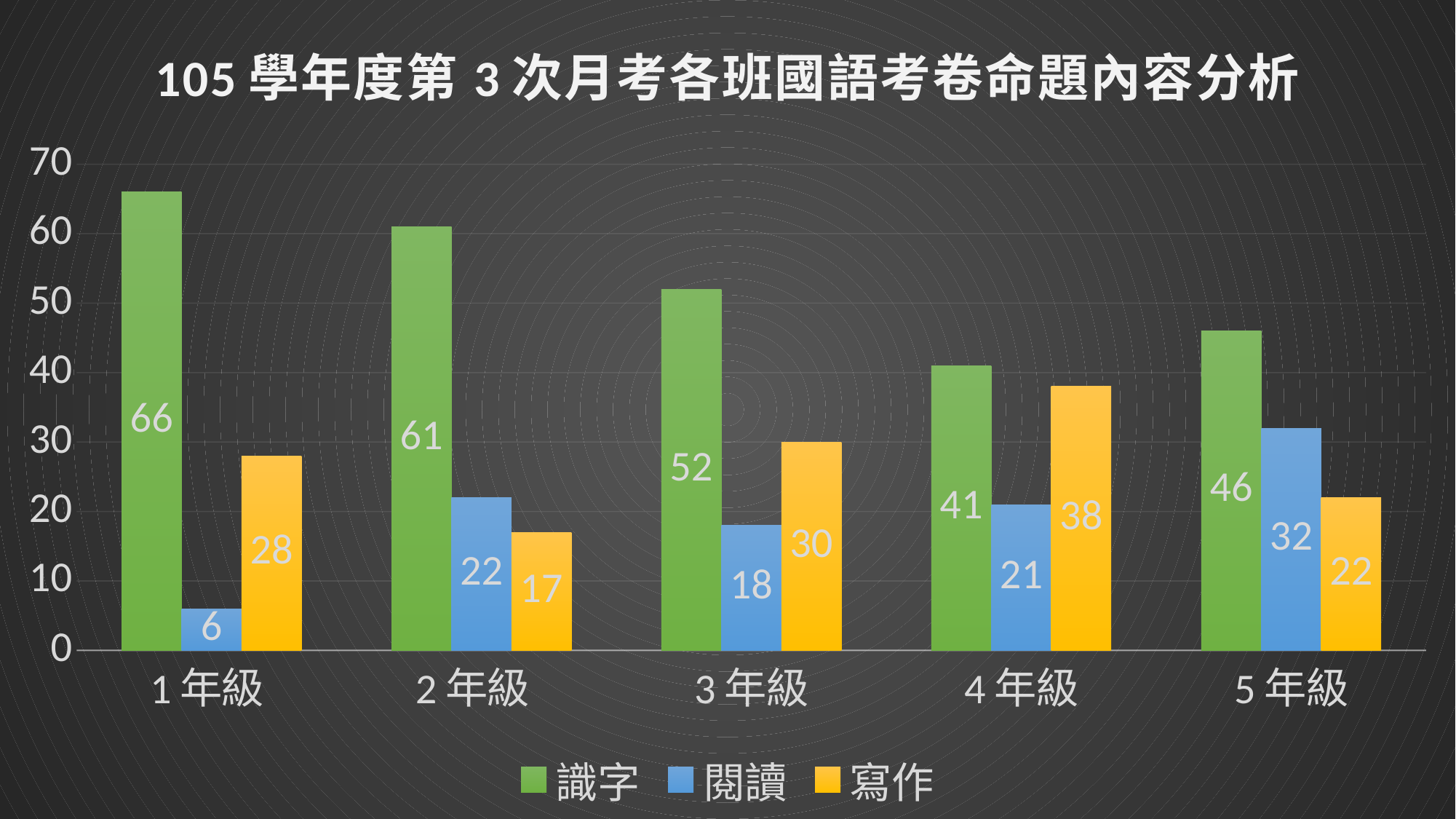

### Chart: 105學年度第3次月考各班國語考卷命題內容分析

| Category | 識字 | 閱讀 | 寫作 |
|---|---|---|---|
| 1年級  | 66.0 | 6.0 | 28.0 |
| 2年級   | 61.0 | 22.0 | 17.0 |
| 3年級 | 52.0 | 18.0 | 30.0 |
| 4年級 | 41.0 | 21.0 | 38.0 |
| 5年級 | 46.0 | 32.0 | 22.0 |